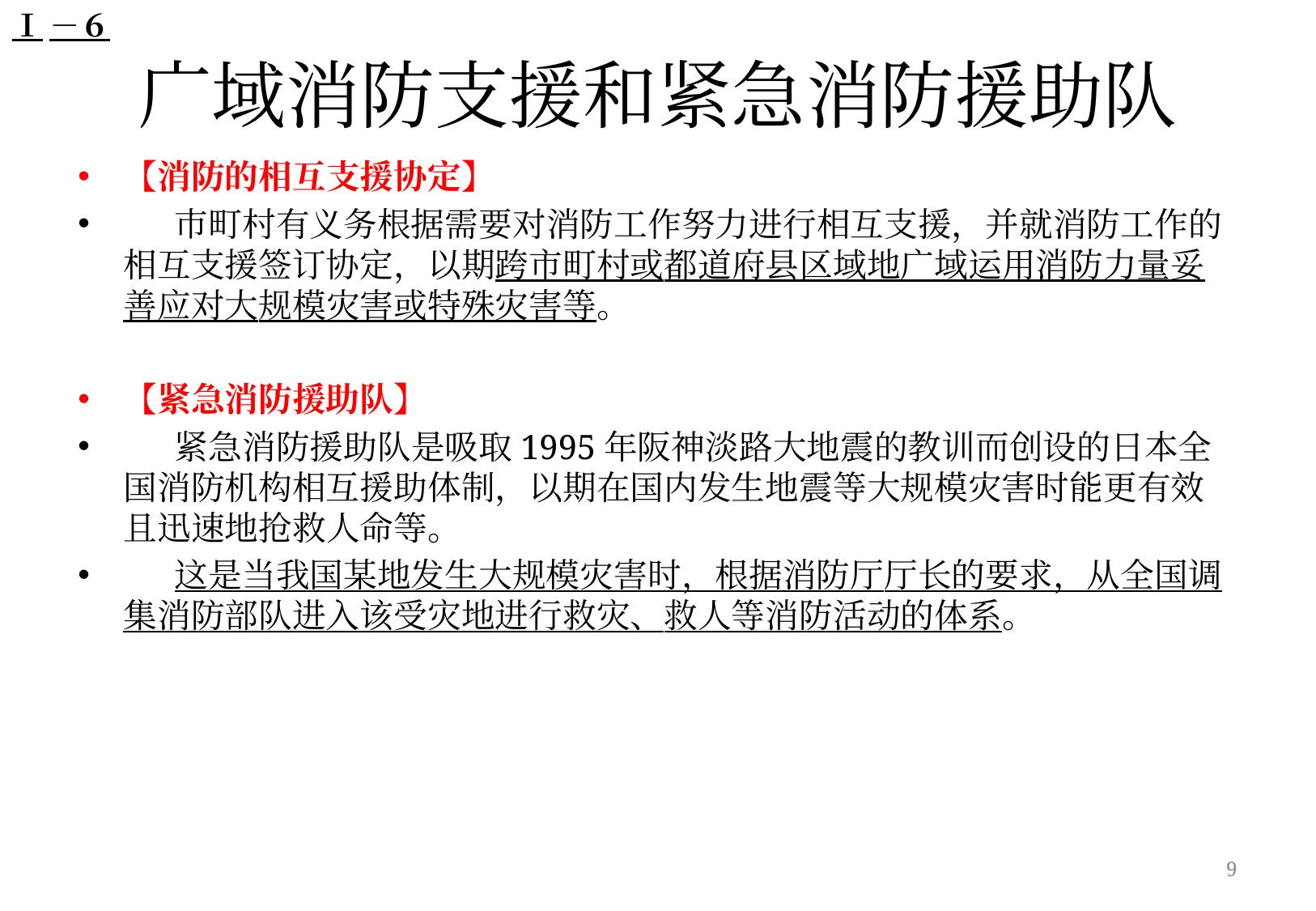

Ⅰ－６
# 广域消防支援和紧急消防援助队
【消防的相互支援协定】
　  市町村有义务根据需要对消防工作努力进行相互支援，并就消防工作的相互支援签订协定，以期跨市町村或都道府县区域地广域运用消防力量妥善应对大规模灾害或特殊灾害等。

【紧急消防援助队】
　  紧急消防援助队是吸取1995年阪神淡路大地震的教训而创设的日本全国消防机构相互援助体制，以期在国内发生地震等大规模灾害时能更有效且迅速地抢救人命等。
　  这是当我国某地发生大规模灾害时，根据消防厅厅长的要求，从全国调集消防部队进入该受灾地进行救灾、救人等消防活动的体系。
9